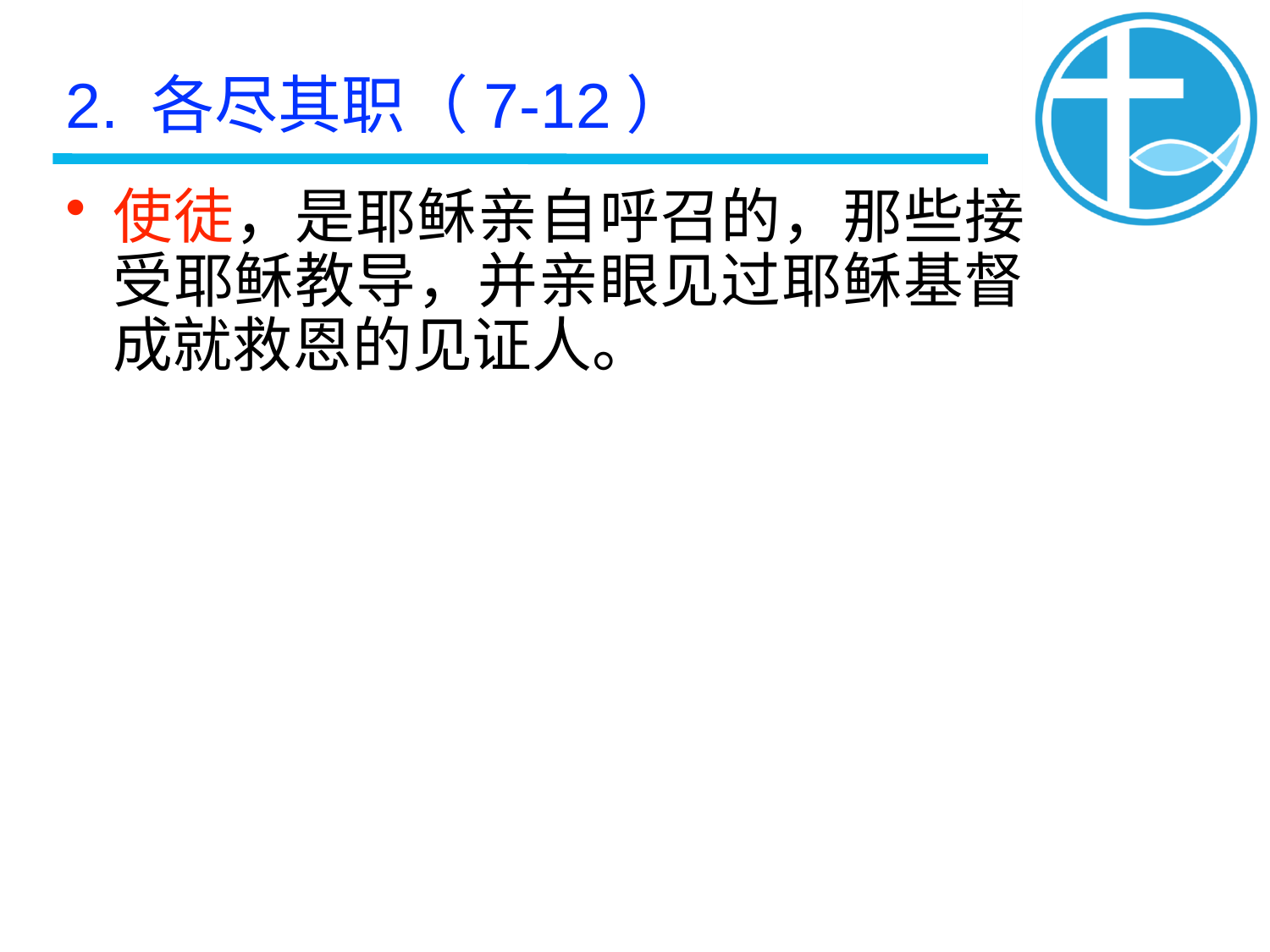

2. 各尽其职（7-12）
使徒，是耶稣亲自呼召的，那些接受耶稣教导，并亲眼见过耶稣基督成就救恩的见证人。